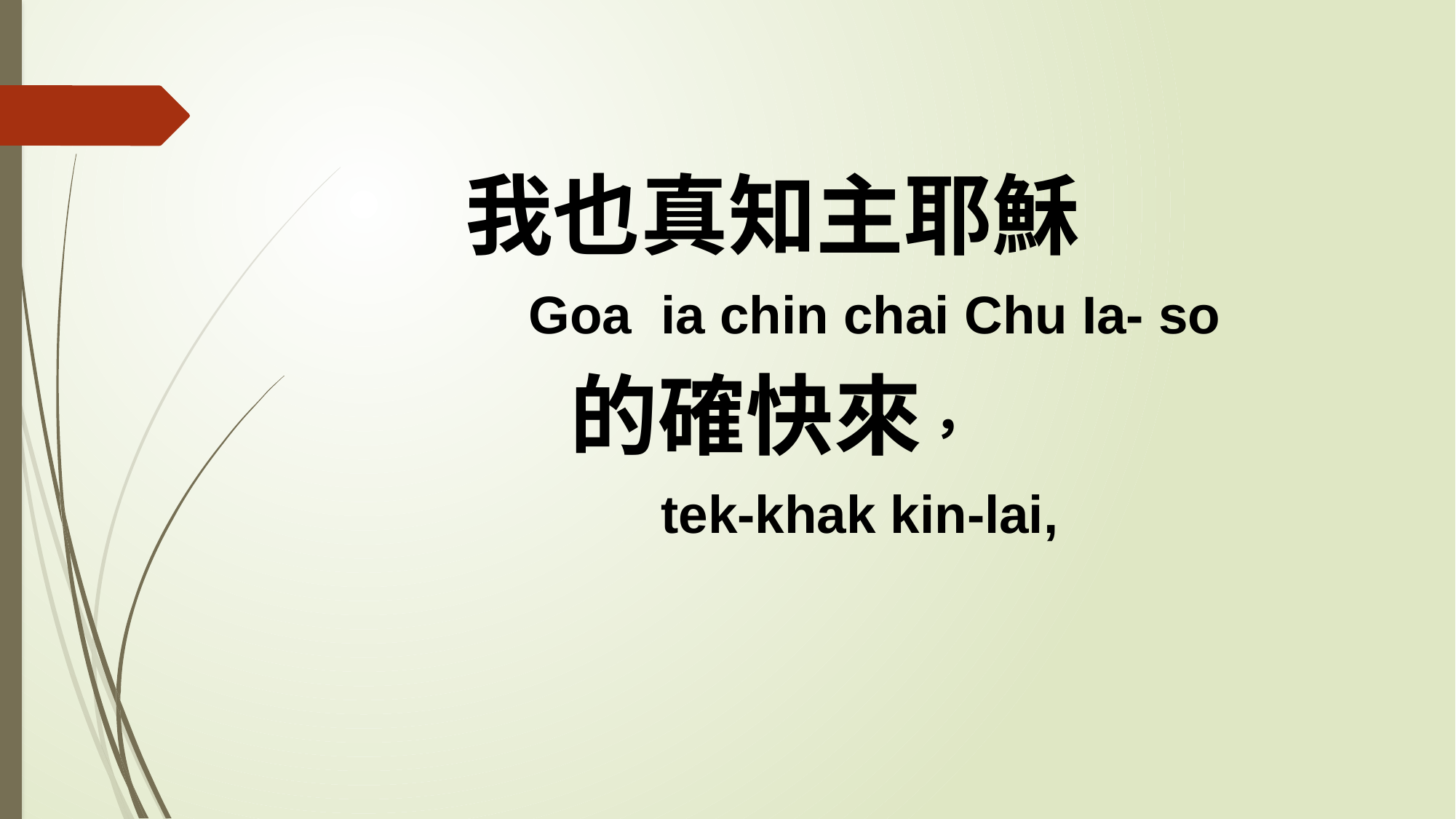

我也真知主耶穌
                   Goa  ia chin chai Chu Ia- so
的確快來，
                            tek-khak kin-lai,